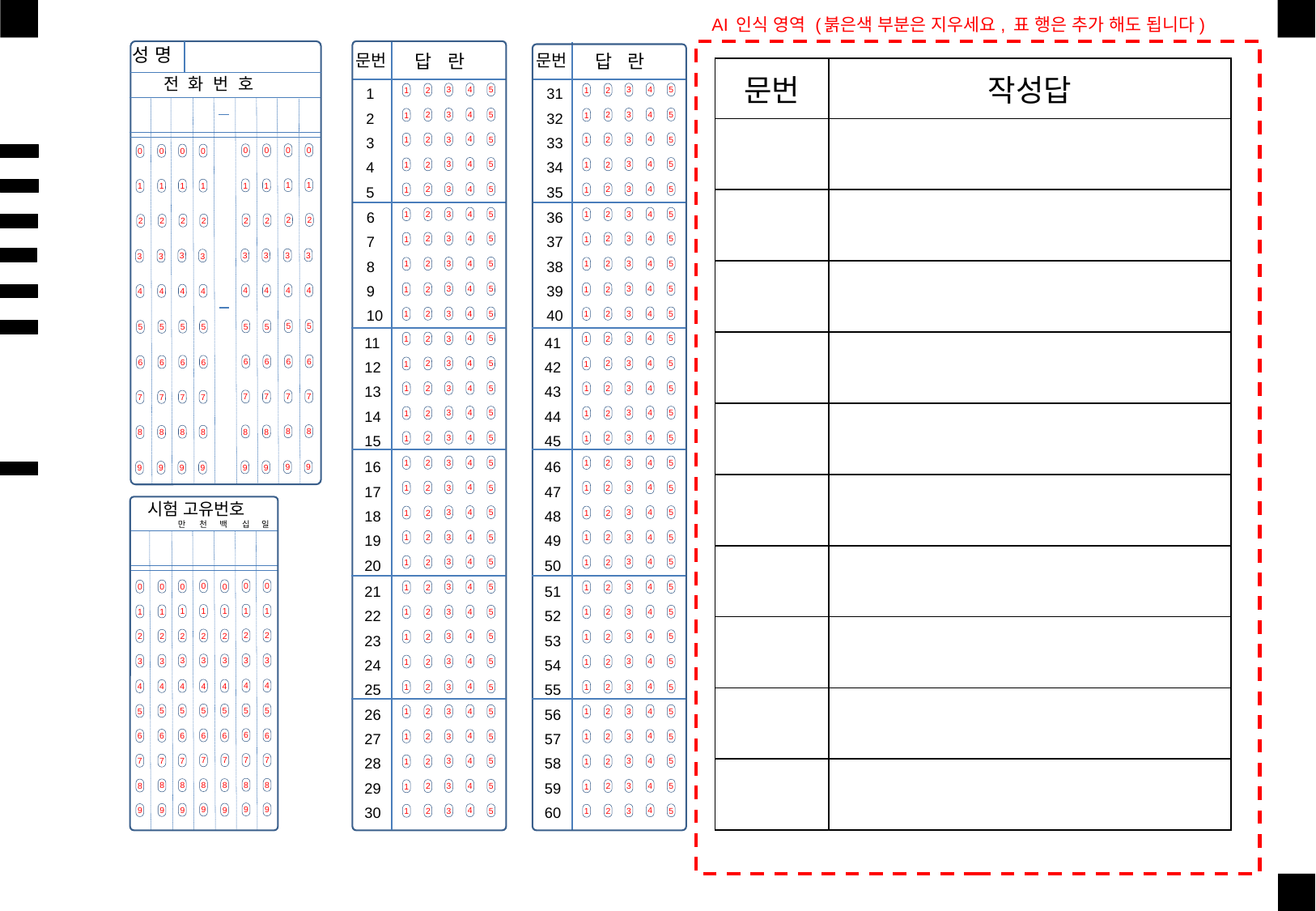

# AI 인식 영역 (붉은색 부분은 지우세요, 표 행은 추가 해도 됩니다)
성 명

문번
답   란
문번

답   란
| 문번 | 작성답 |
| --- | --- |
|  |  |
|  |  |
|  |  |
|  |  |
|  |  |
|  |  |
|  |  |
|  |  |
|  |  |
|  |  |
전  화  번  호
1
2
3
4
5

31
32
33
34
35

4
5
3
2
1
4
5
3
2
1
4
5
3
2
1
4
5
3
2
1
4
5
3
2
1
4
5
3
2
1
4
5
3
2
1
4
5
3
2
1
4
5
3
2
1
4
5
3
2
1
4
5
3
2
1
4
5
3
2
1
4
5
3
2
1
4
5
3
2
1
4
5
3
2
1
4
5
3
2
1
4
5
3
2
1
4
5
3
2
1
4
5
3
2
1
4
5
3
2
1
4
5
3
2
1
4
5
3
2
1
4
5
3
2
1
4
5
3
2
1
4
5
3
2
1
4
5
3
2
1
4
5
3
2
1
4
5
3
2
1
4
5
3
2
1
4
5
3
2
1
4
5
3
2
1
4
5
3
2
1
4
5
3
2
1
0
0
0
1
1
1
2
2
2
3
3
3
4
4
4
5
5
5
6
6
6
7
7
7
8
8
8
9
9
9
0
0
0
0

0
4
5
3
2
1
1
1

1
1
1
4
5
3
2
1
6
7
8
9
10

36
37
38
39
40

4
5
3
2
1
2
2
2
2
2

4
5
3
2
1

3
3
3
3
3
4
5
3
2
1
4
5
3
2
1
4
4
4
4
4

4
5
3
2
1
5
5
5
5
5

11
12
13
14
15
41
42
43
44
45
4
5
3
2
1
6
6
6
6
6
4
5
3
2
1
4
5
3
2
1
7
7
7
7
7
4
5
3
2
1
8
8
8
8
8
4
5
3
2
1
16
17
18
19
20

46
47
48
49
50

4
5
3
2
1
9
9
9
9
9

4
5
3
2
1
시험 고유번호

4
5
3
2
1
일
만
천
십
백
4
5
3
2
1
4
5
3
2
1
21
22
23
24
25
26
27
28
29
30
51
52
53
54
55
56
57
58
59
60
0
0
0
0
0
0
0
4
5
3
2
1
1
1
1
1
1
1
1
4
5
3
2
1
2
2
2
2
2
2
2
4
5
3
2
1
3
3
3
3
3
3
3
4
5
3
2
1
4
4
4
4
4
4
4
4
5
3
2
1
5
5
5
5
5
5
5
4
5
3
2
1
6
6
6
6
6
6
6
4
5
3
2
1
7
7
7
7
7
7
7
4
5
3
2
1
8
8
8
8
8
8
8
4
5
3
2
1
9
9
9
9
9
9
9
4
5
3
2
1